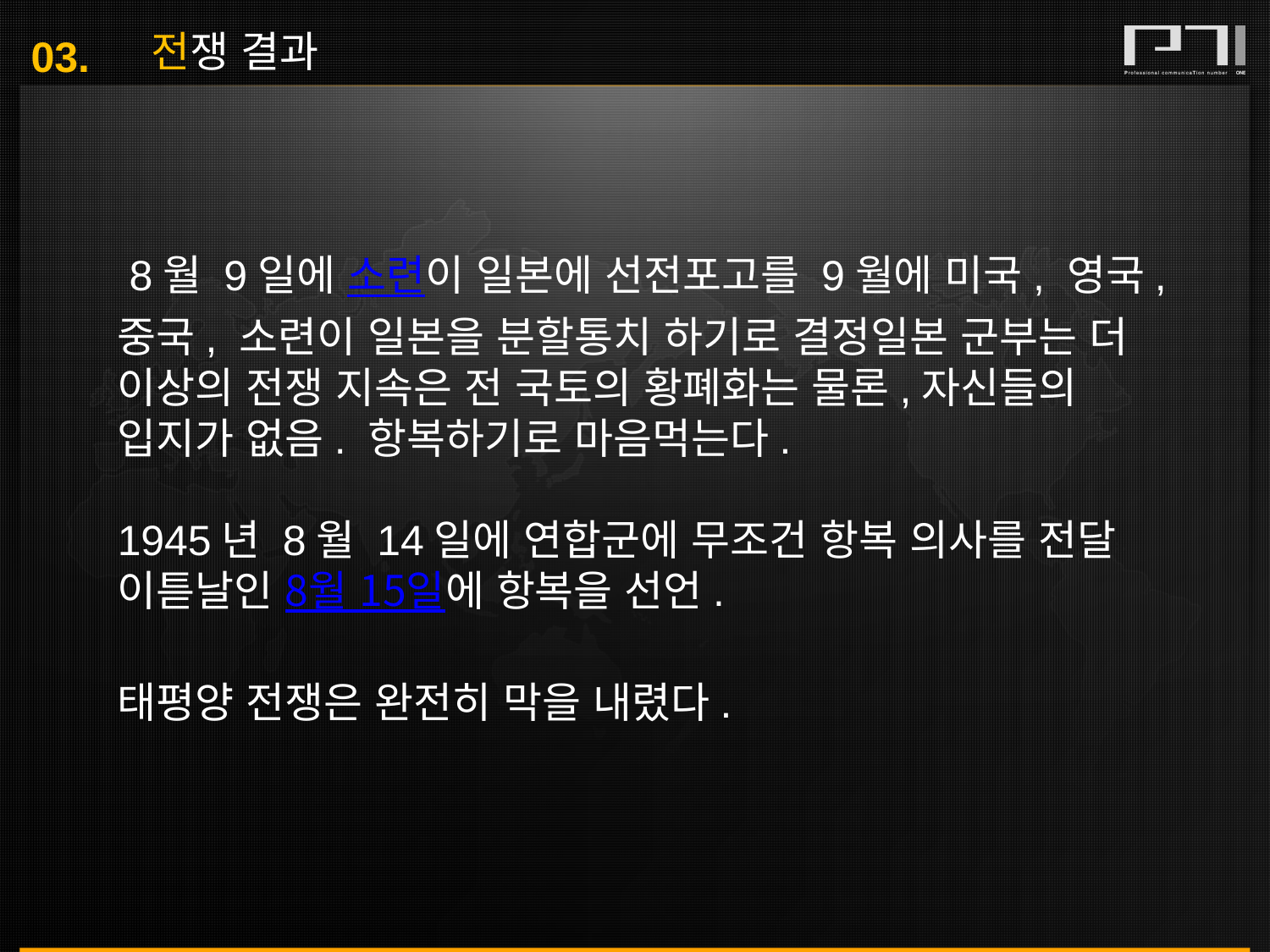

전쟁 결과
03.
 8월 9일에 소련이 일본에 선전포고를 9월에 미국, 영국, 중국, 소련이 일본을 분할통치 하기로 결정일본 군부는 더 이상의 전쟁 지속은 전 국토의 황폐화는 물론,자신들의 입지가 없음. 항복하기로 마음먹는다.

1945년 8월 14일에 연합군에 무조건 항복 의사를 전달 이튿날인 8월 15일에 항복을 선언.

태평양 전쟁은 완전히 막을 내렸다.